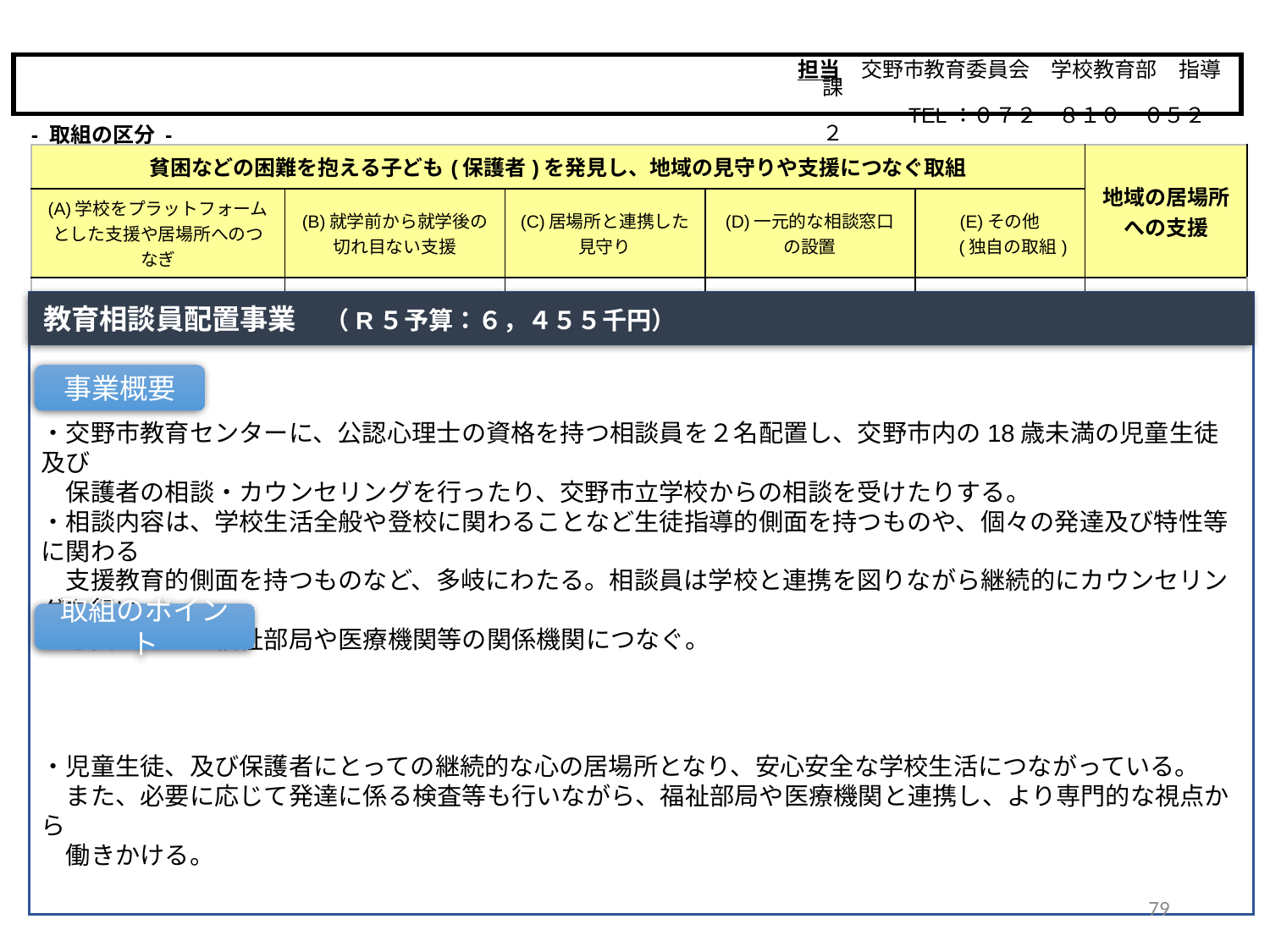

担当　交野市教育委員会　学校教育部　指導課
　　　　　TEL：０７２－８１０－０５２２

交野市
- 取組の区分 -
| 貧困などの困難を抱える子ども(保護者)を発見し、地域の見守りや支援につなぐ取組 |  |  |  |  | 地域の居場所 への支援 |
| --- | --- | --- | --- | --- | --- |
| (A)学校をプラットフォームとした支援や居場所へのつなぎ | (B)就学前から就学後の 切れ目ない支援 | (C)居場所と連携した 見守り | (D)一元的な相談窓口 の設置 | (E)その他 　 (独自の取組) |  |
| ○ |  |  |  |  |  |
教育相談員配置事業　（R５予算：６，４５５千円）

・交野市教育センターに、公認心理士の資格を持つ相談員を２名配置し、交野市内の18歳未満の児童生徒及び
　保護者の相談・カウンセリングを行ったり、交野市立学校からの相談を受けたりする。
・相談内容は、学校生活全般や登校に関わることなど生徒指導的側面を持つものや、個々の発達及び特性等に関わる
　支援教育的側面を持つものなど、多岐にわたる。相談員は学校と連携を図りながら継続的にカウンセリングを行い、
　必要に応じて福祉部局や医療機関等の関係機関につなぐ。

・児童生徒、及び保護者にとっての継続的な心の居場所となり、安心安全な学校生活につながっている。
　また、必要に応じて発達に係る検査等も行いながら、福祉部局や医療機関と連携し、より専門的な視点から
　働きかける。

事業概要
取組のポイント
79